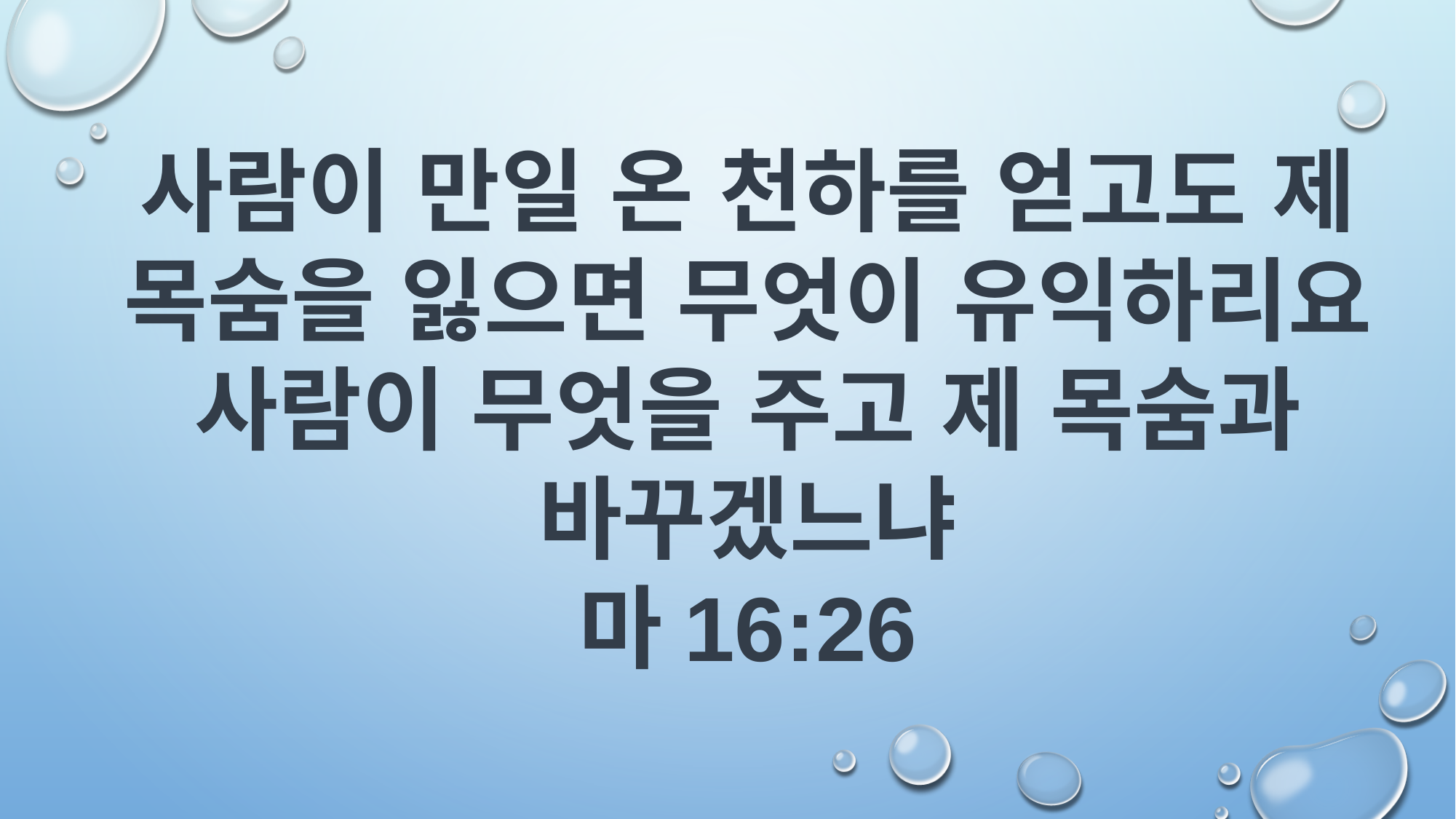

사람이 만일 온 천하를 얻고도 제 목숨을 잃으면 무엇이 유익하리요 사람이 무엇을 주고 제 목숨과 바꾸겠느냐
마16:26